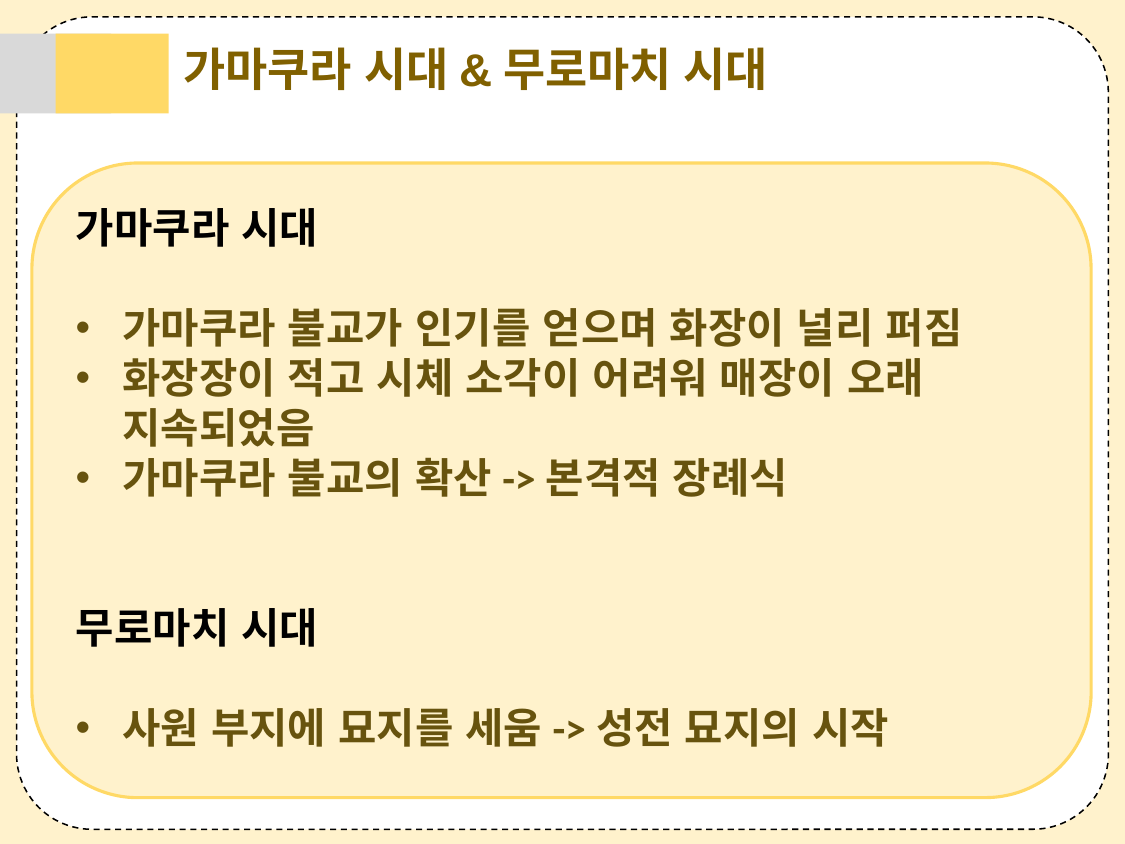

가마쿠라 시대&무로마치 시대

가마쿠라 시대

가마쿠라 불교가 인기를 얻으며 화장이 널리 퍼짐
화장장이 적고 시체 소각이 어려워 매장이 오래 지속되었음
가마쿠라 불교의 확산->본격적 장례식

무로마치 시대

사원 부지에 묘지를 세움->성전 묘지의 시작